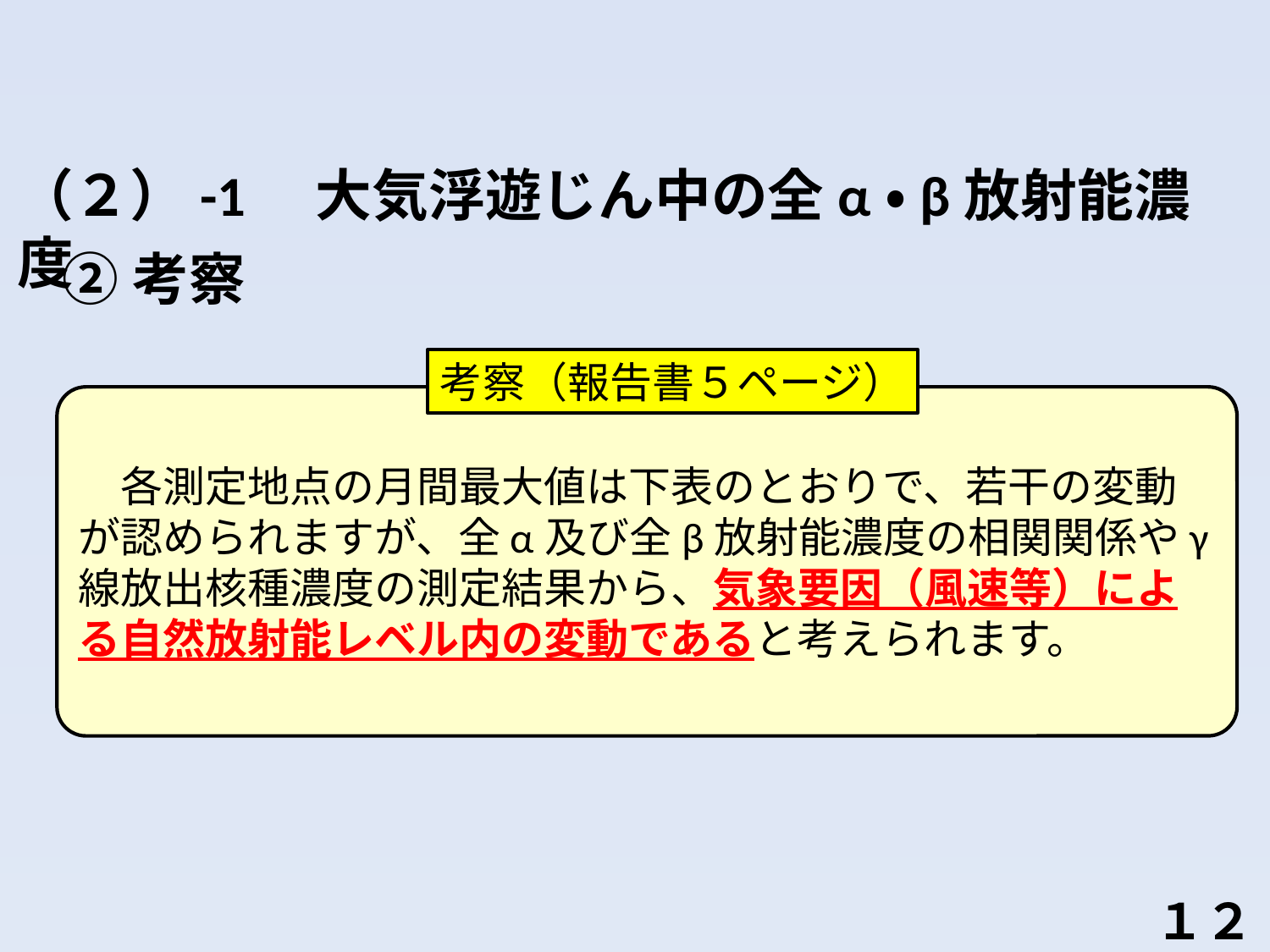

（２）-1　大気浮遊じん中の全α・β放射能濃度
②考察
考察（報告書５ページ）
　各測定地点の月間最大値は下表のとおりで、若干の変動が認められますが、全α及び全β放射能濃度の相関関係やγ線放出核種濃度の測定結果から、気象要因（風速等）による自然放射能レベル内の変動であると考えられます。
１２